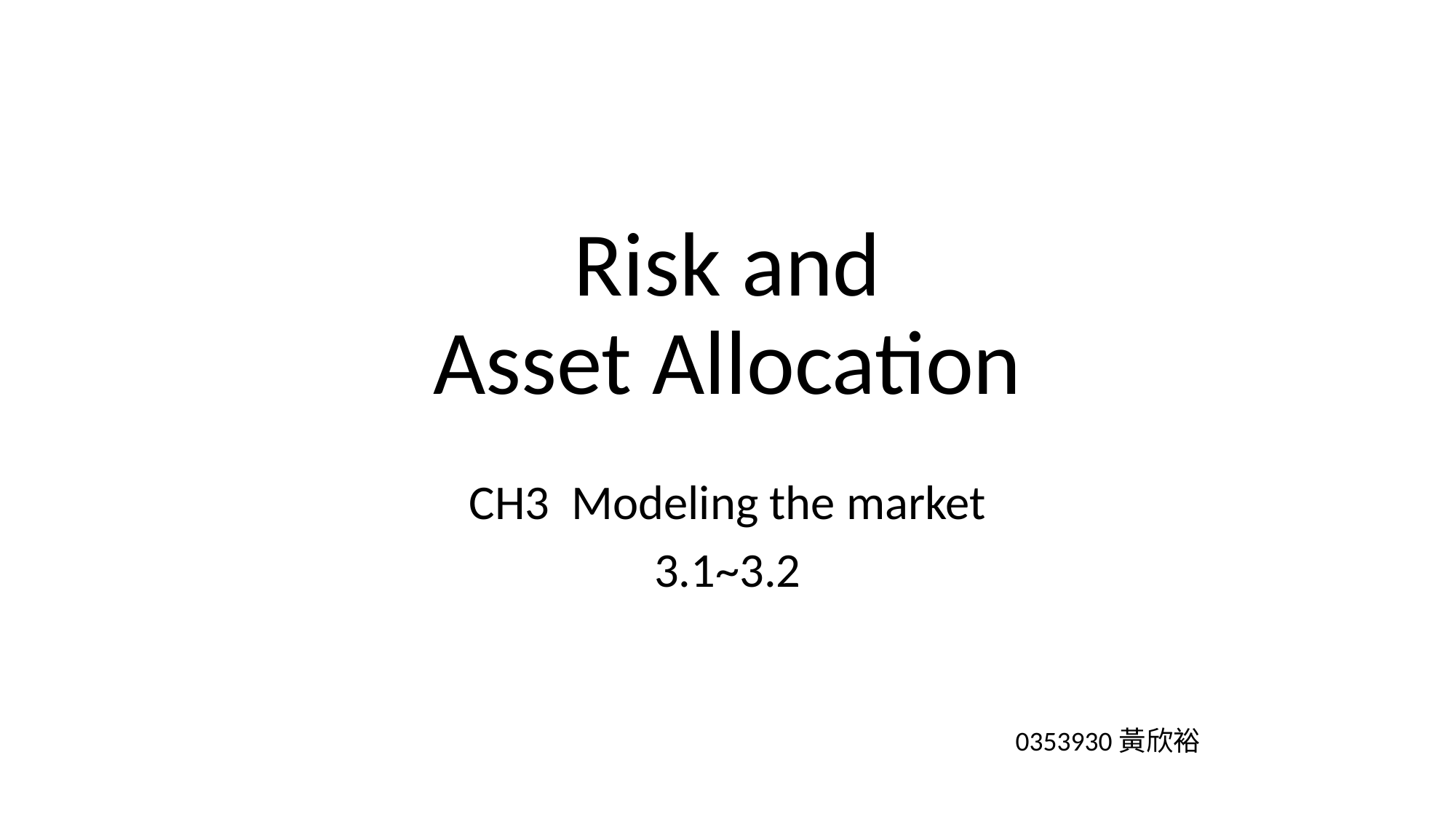

# Risk and Asset Allocation
CH3  Modeling the market
3.1~3.2
0353930黃欣裕